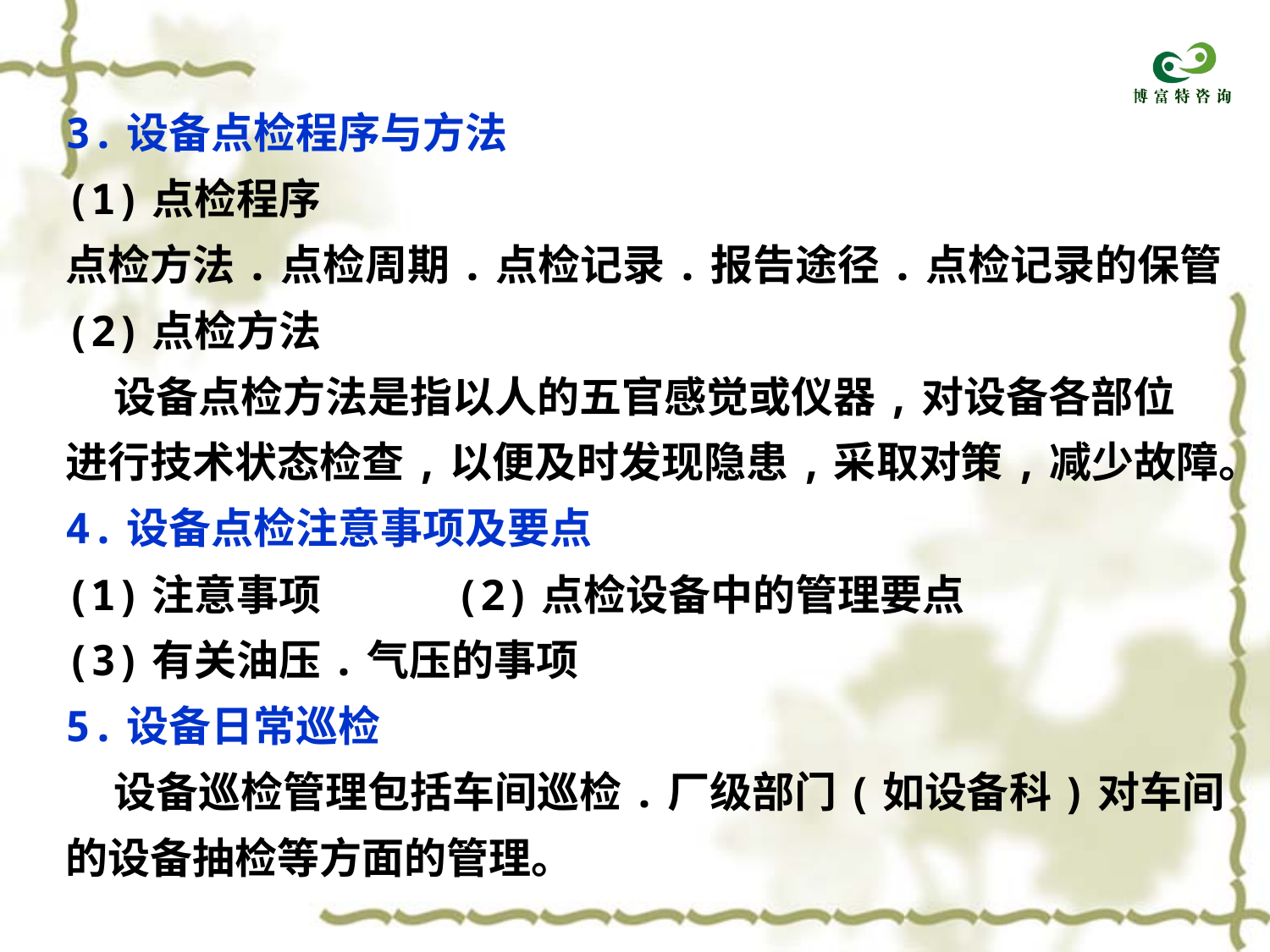

3.设备点检程序与方法
(1)点检程序
点检方法.点检周期.点检记录.报告途径.点检记录的保管
(2)点检方法
    设备点检方法是指以人的五官感觉或仪器,对设备各部位
进行技术状态检查,以便及时发现隐患,采取对策,减少故障。
4.设备点检注意事项及要点
(1)注意事项             (2)点检设备中的管理要点
(3)有关油压.气压的事项
5.设备日常巡检
    设备巡检管理包括车间巡检.厂级部门(如设备科)对车间
的设备抽检等方面的管理。